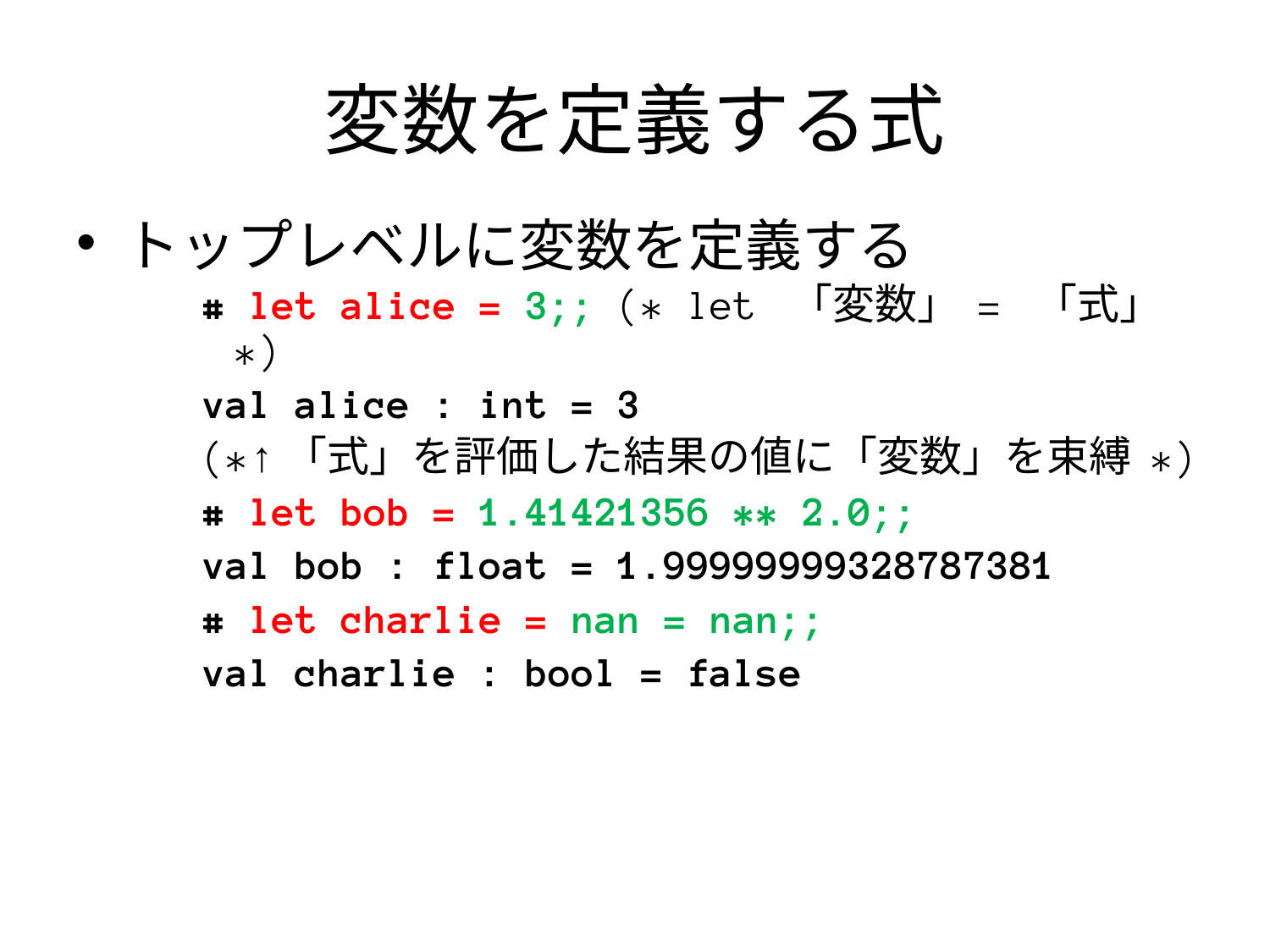

# 変数を定義する式
トップレベルに変数を定義する
# let alice = 3;; (* let 「変数」 = 「式」 *)‏
val alice : int = 3
(*↑「式」を評価した結果の値に「変数」を束縛 *)‏
# let bob = 1.41421356 ** 2.0;;
val bob : float = 1.99999999328787381
# let charlie = nan = nan;;
val charlie : bool = false